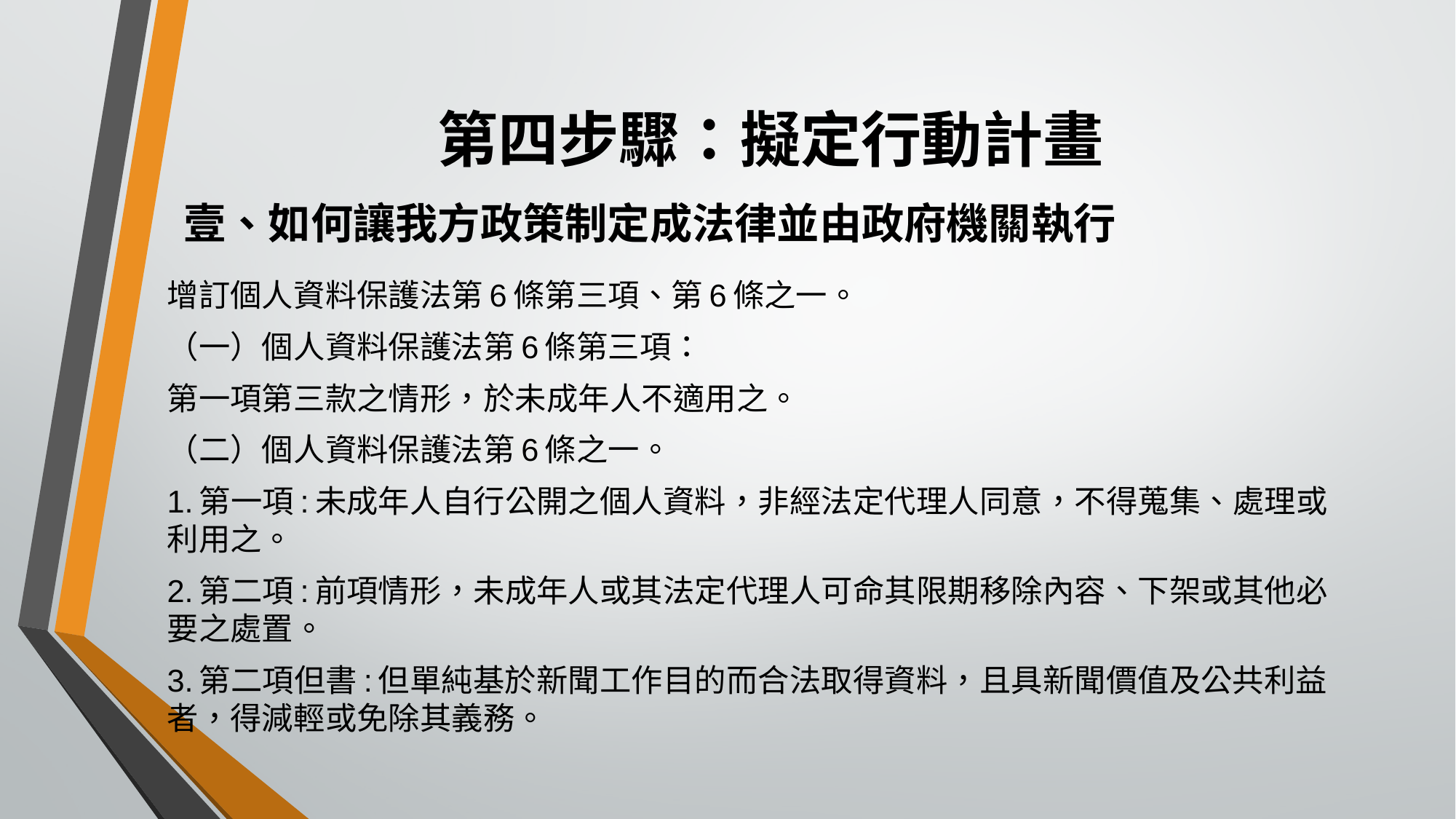

# 第四步驟：擬定行動計畫
壹、如何讓我方政策制定成法律並由政府機關執行
增訂個人資料保護法第6條第三項、第6條之一。
（一）個人資料保護法第6條第三項：
第一項第三款之情形，於未成年人不適用之。
（二）個人資料保護法第6條之一。
1.第一項:未成年人自行公開之個人資料，非經法定代理人同意，不得蒐集、處理或利用之。
2.第二項:前項情形，未成年人或其法定代理人可命其限期移除內容、下架或其他必要之處置。
3.第二項但書:但單純基於新聞工作目的而合法取得資料，且具新聞價值及公共利益者，得減輕或免除其義務。